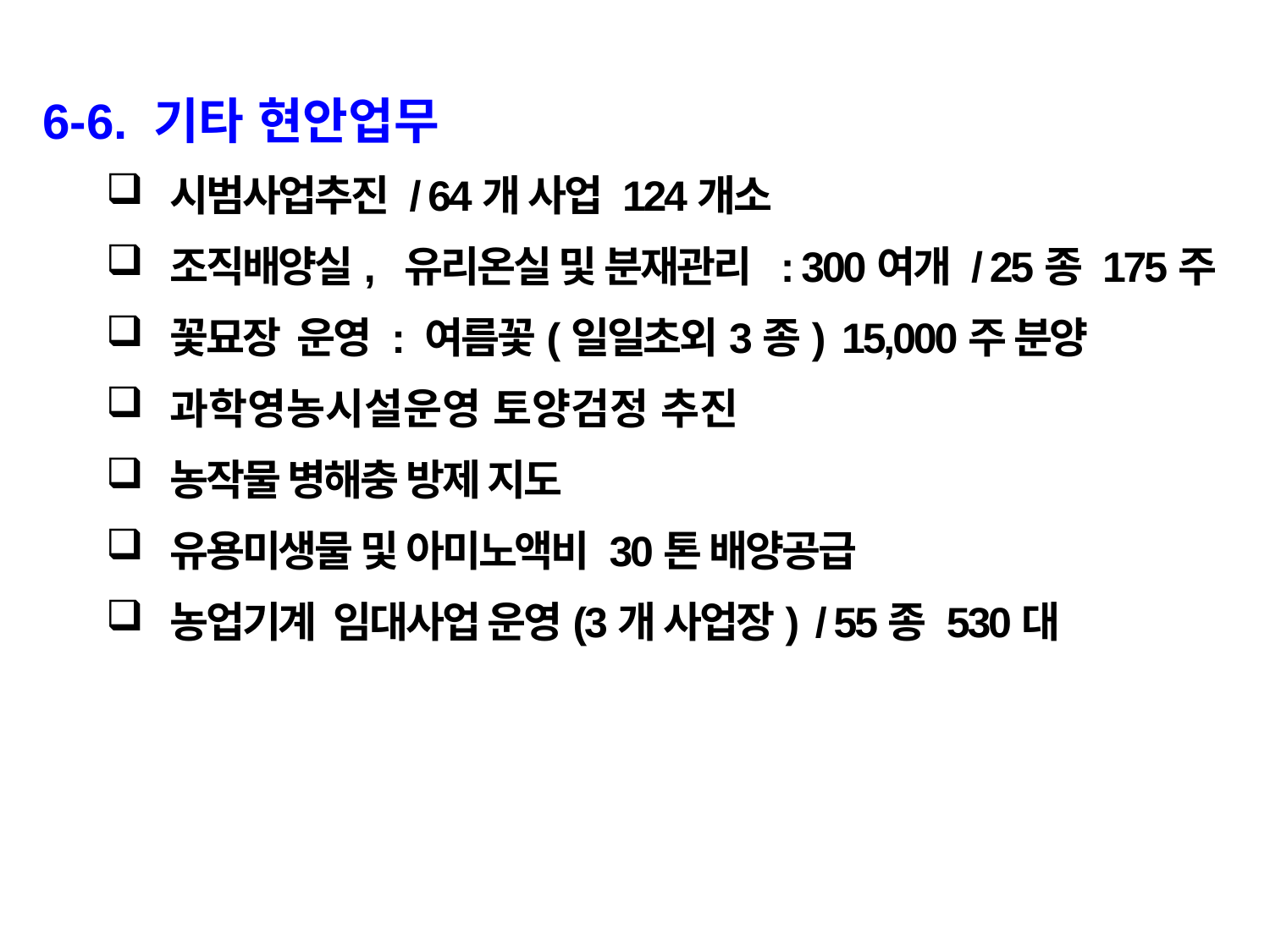

6-6. 기타 현안업무
시범사업추진 / 64개 사업 124개소
조직배양실,  유리온실 및 분재관리  : 300여개 / 25종 175주
꽃묘장  운영 : 여름꽃(일일초외3종)  15,000주 분양
과학영농시설운영 토양검정 추진
농작물 병해충 방제 지도
유용미생물 및 아미노액비 30톤 배양공급
농업기계  임대사업 운영(3개 사업장)  / 55종 530대